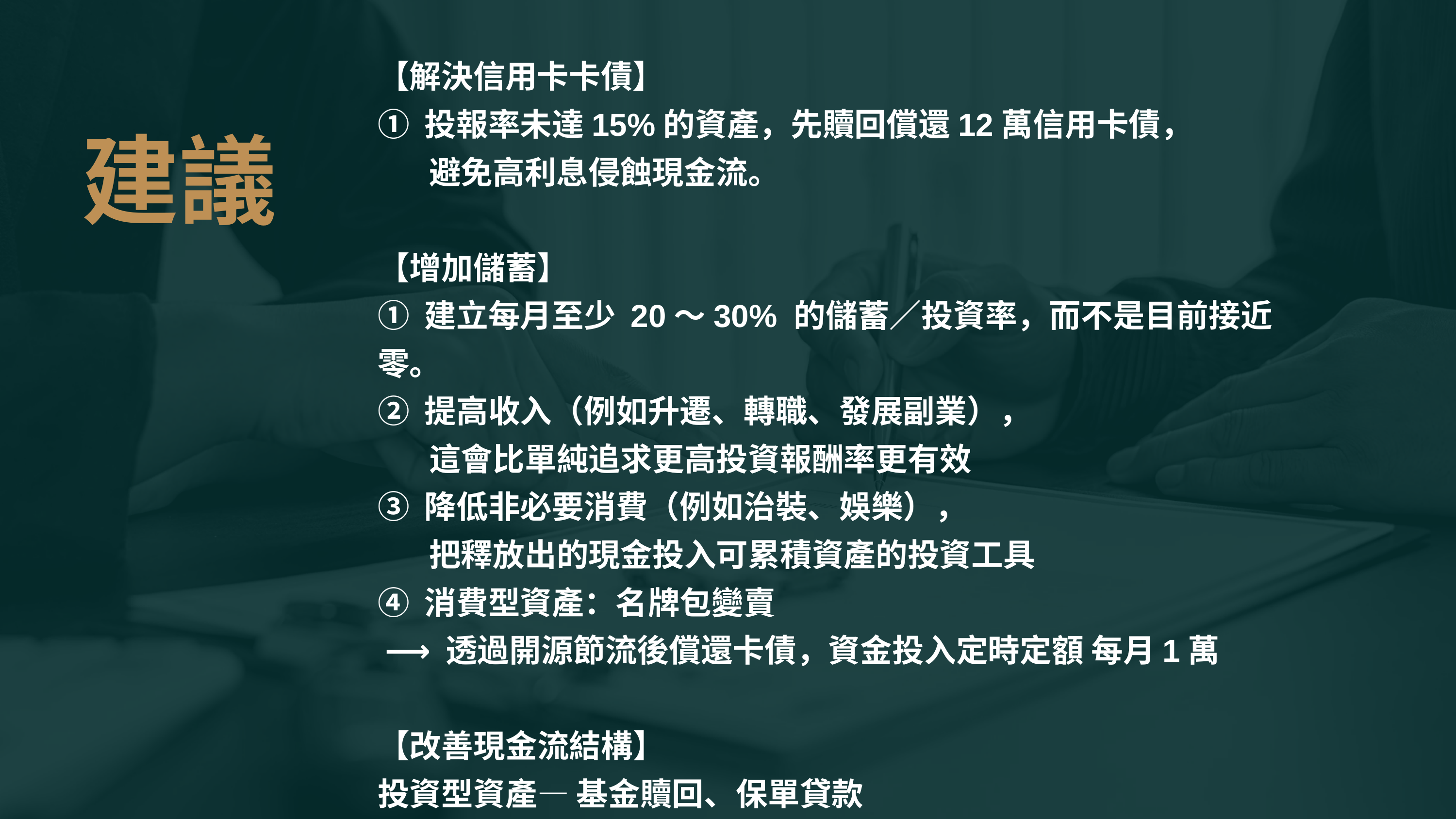

【解決信用卡卡債】
① 投報率未達15%的資產，先贖回償還12萬信用卡債，
      避免高利息侵蝕現金流。

【增加儲蓄】
① 建立每月至少 20～30% 的儲蓄／投資率，而不是目前接近零。
② 提高收入（例如升遷、轉職、發展副業），
      這會比單純追求更高投資報酬率更有效
③ 降低非必要消費（例如治裝、娛樂），
      把釋放出的現金投入可累積資產的投資工具
④ 消費型資產：名牌包變賣
 ⟶ 透過開源節流後償還卡債，資金投入定時定額 每月1萬

【改善現金流結構】
投資型資產— 基金贖回、保單貸款
建議